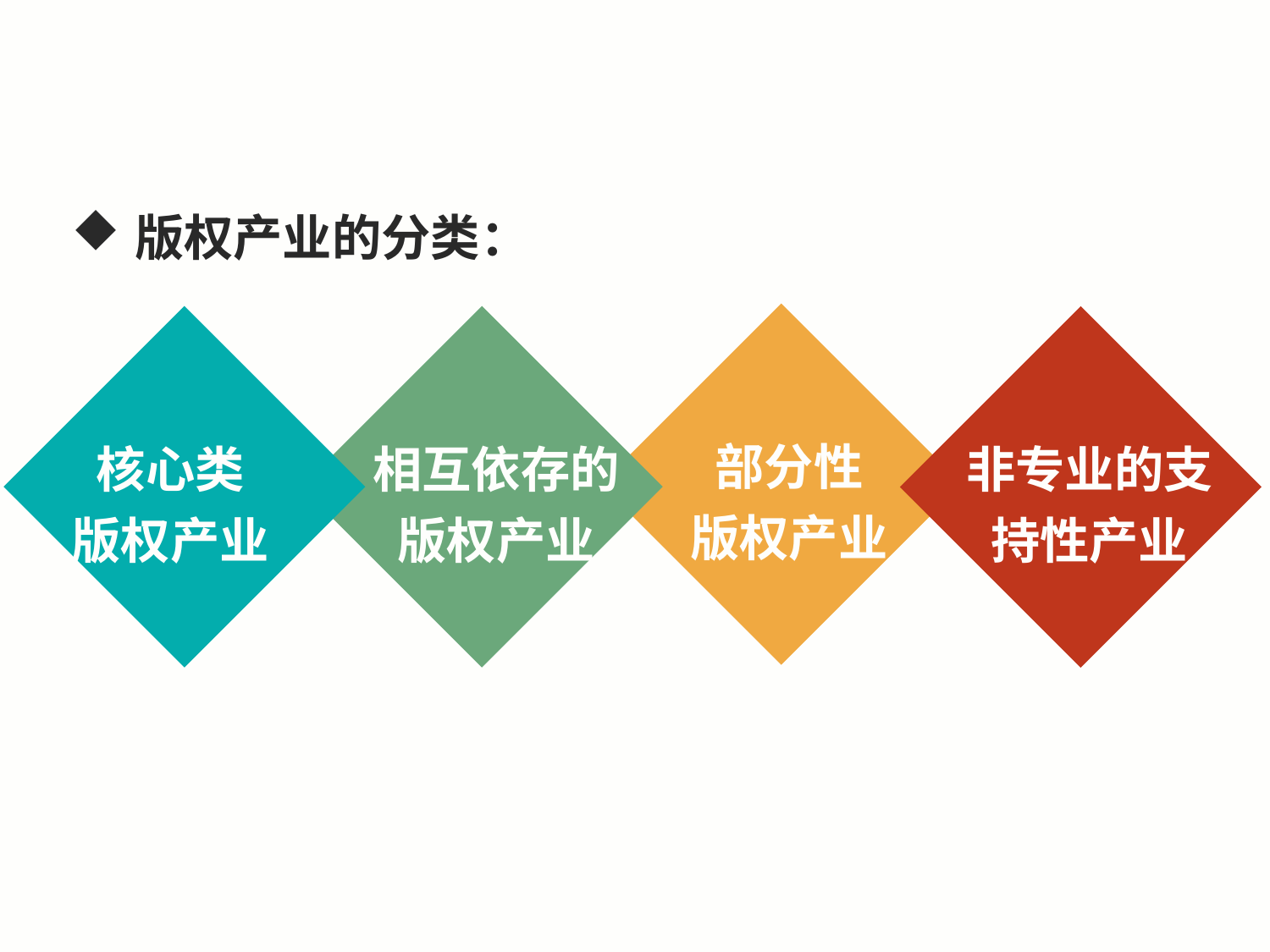

版权产业的分类：

部分性
版权产业
核心类
版权产业
相互依存的版权产业
非专业的支持性产业